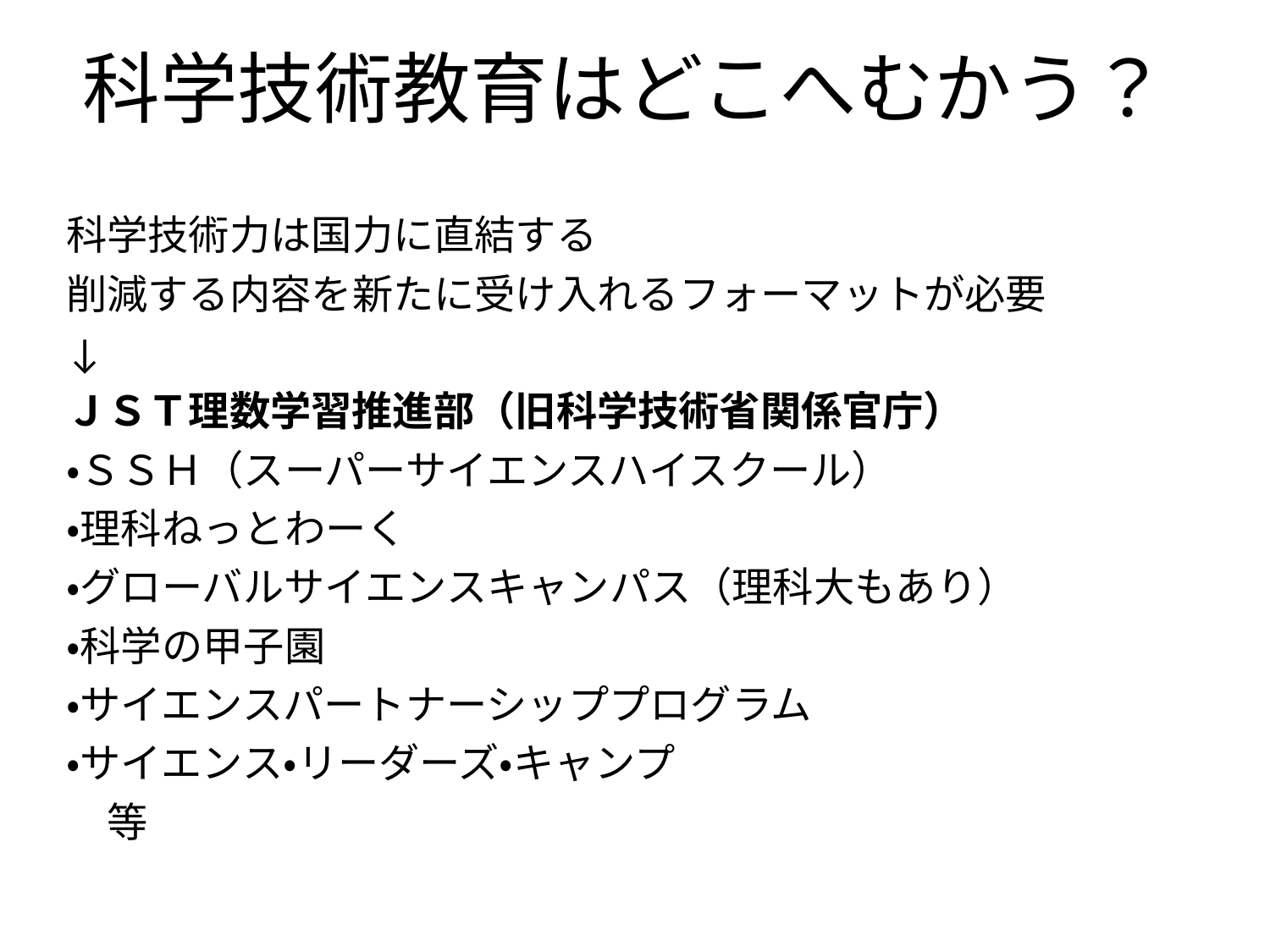

# 科学技術教育はどこへむかう？
科学技術力は国力に直結する
削減する内容を新たに受け入れるフォーマットが必要
↓
ＪＳＴ理数学習推進部（旧科学技術省関係官庁）
・ＳＳＨ（スーパーサイエンスハイスクール）
・理科ねっとわーく
・グローバルサイエンスキャンパス（理科大もあり）
・科学の甲子園
・サイエンスパートナーシッププログラム
・サイエンス・リーダーズ・キャンプ
　等